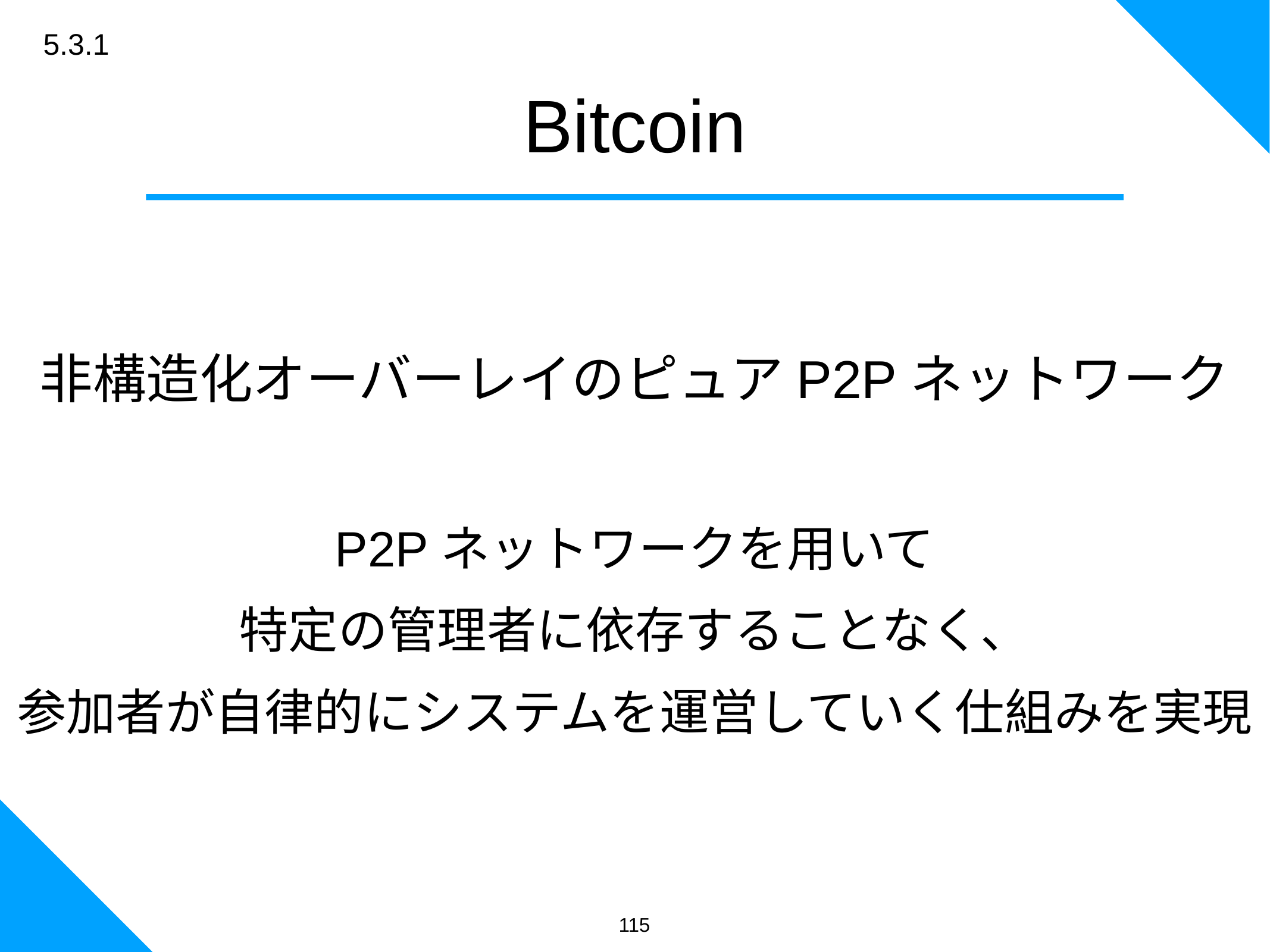

5.3.1
Bitcoin
非構造化オーバーレイのピュアP2Pネットワーク
P2Pネットワークを用いて
特定の管理者に依存することなく、
参加者が自律的にシステムを運営していく仕組みを実現
115